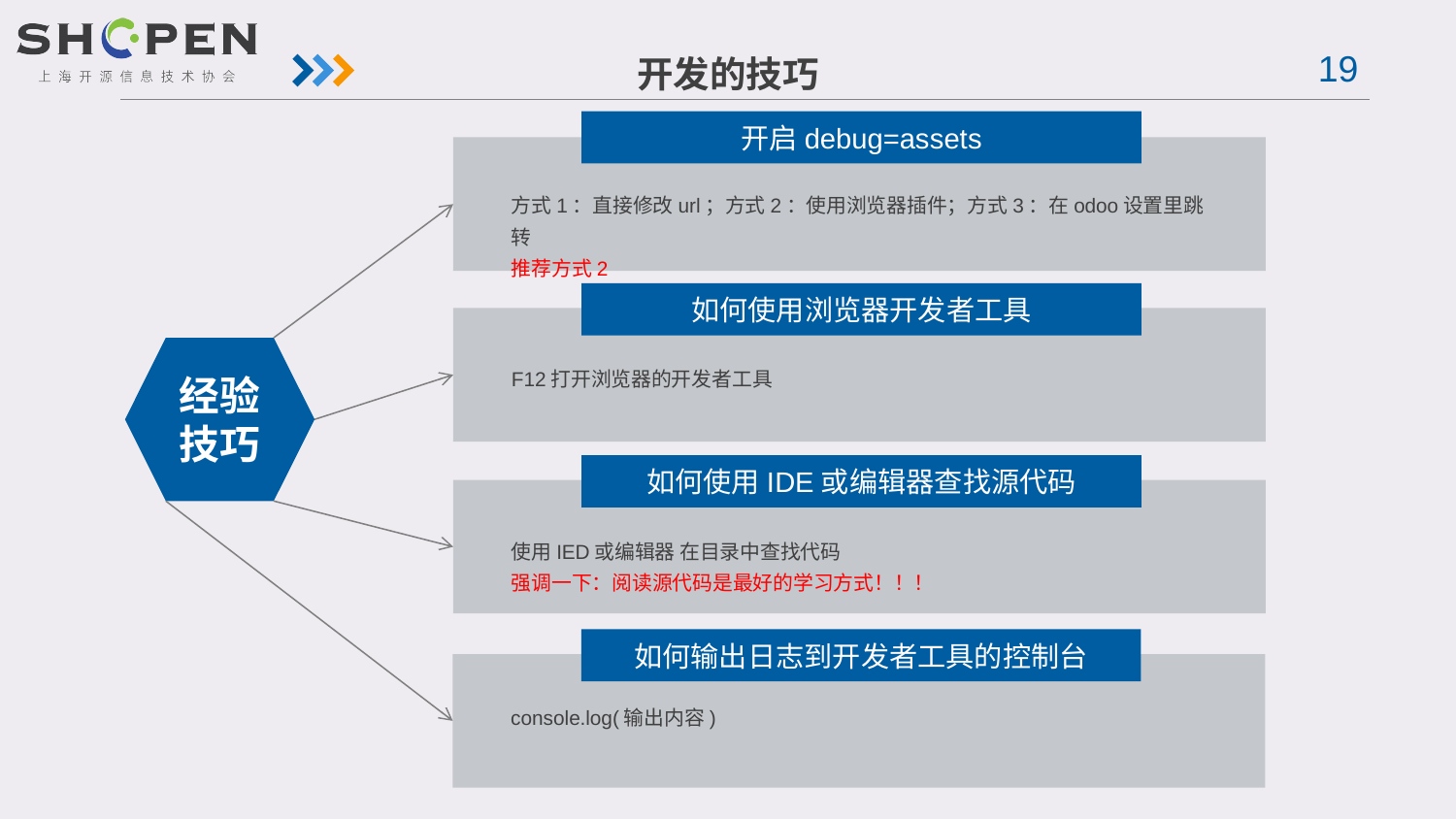

开发的技巧
开启debug=assets

方式1：直接修改url；方式2：使用浏览器插件；方式3：在odoo设置里跳转
推荐方式2
如何使用浏览器开发者工具

经验技巧
F12打开浏览器的开发者工具
如何使用IDE或编辑器查找源代码

使用IED或编辑器 在目录中查找代码
强调一下：阅读源代码是最好的学习方式！！！
如何输出日志到开发者工具的控制台

console.log(输出内容)